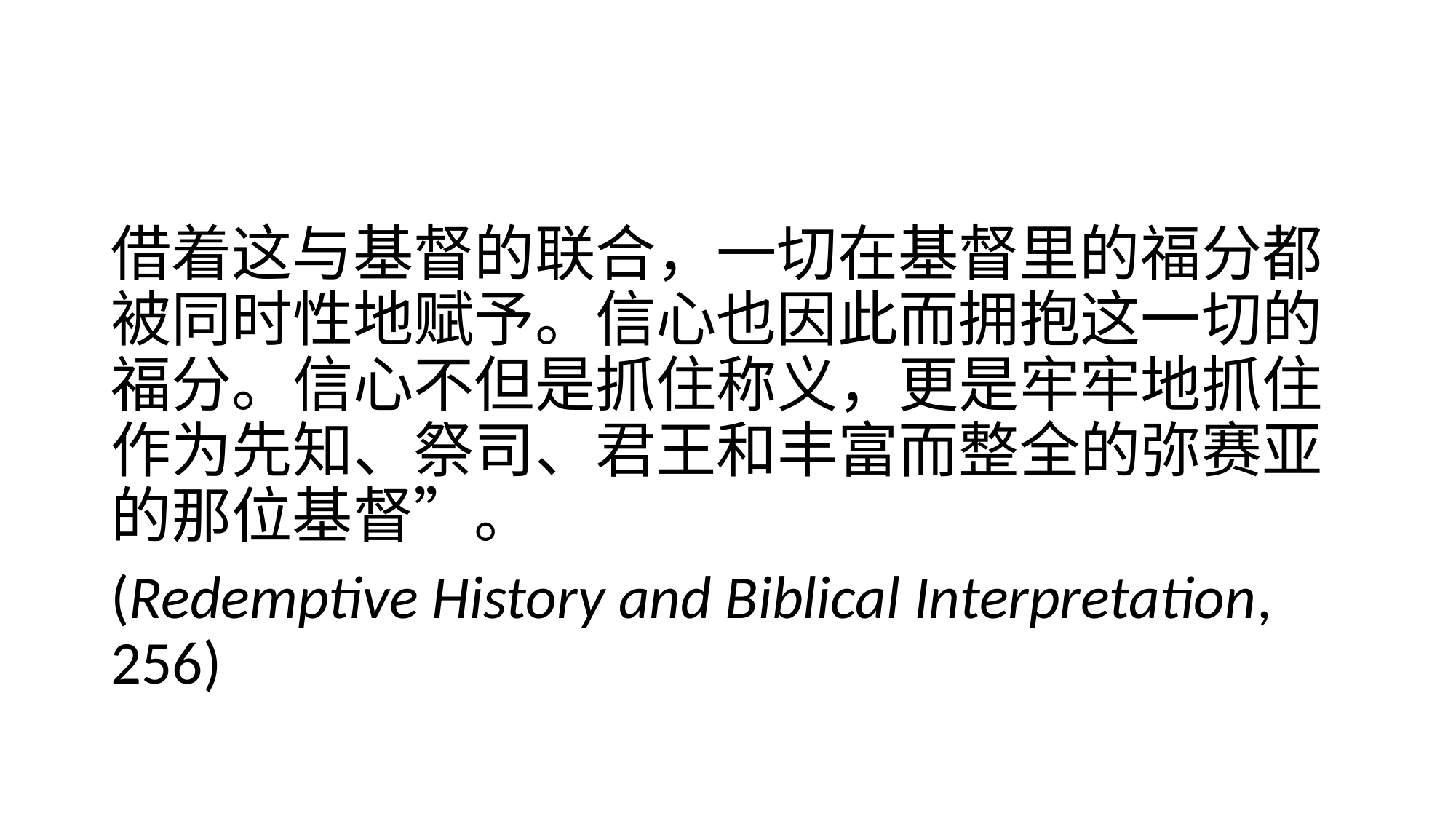

#
借着这与基督的联合，一切在基督里的福分都被同时性地赋予。信心也因此而拥抱这一切的福分。信心不但是抓住称义，更是牢牢地抓住作为先知、祭司、君王和丰富而整全的弥赛亚的那位基督”。
(Redemptive History and Biblical Interpretation, 256)